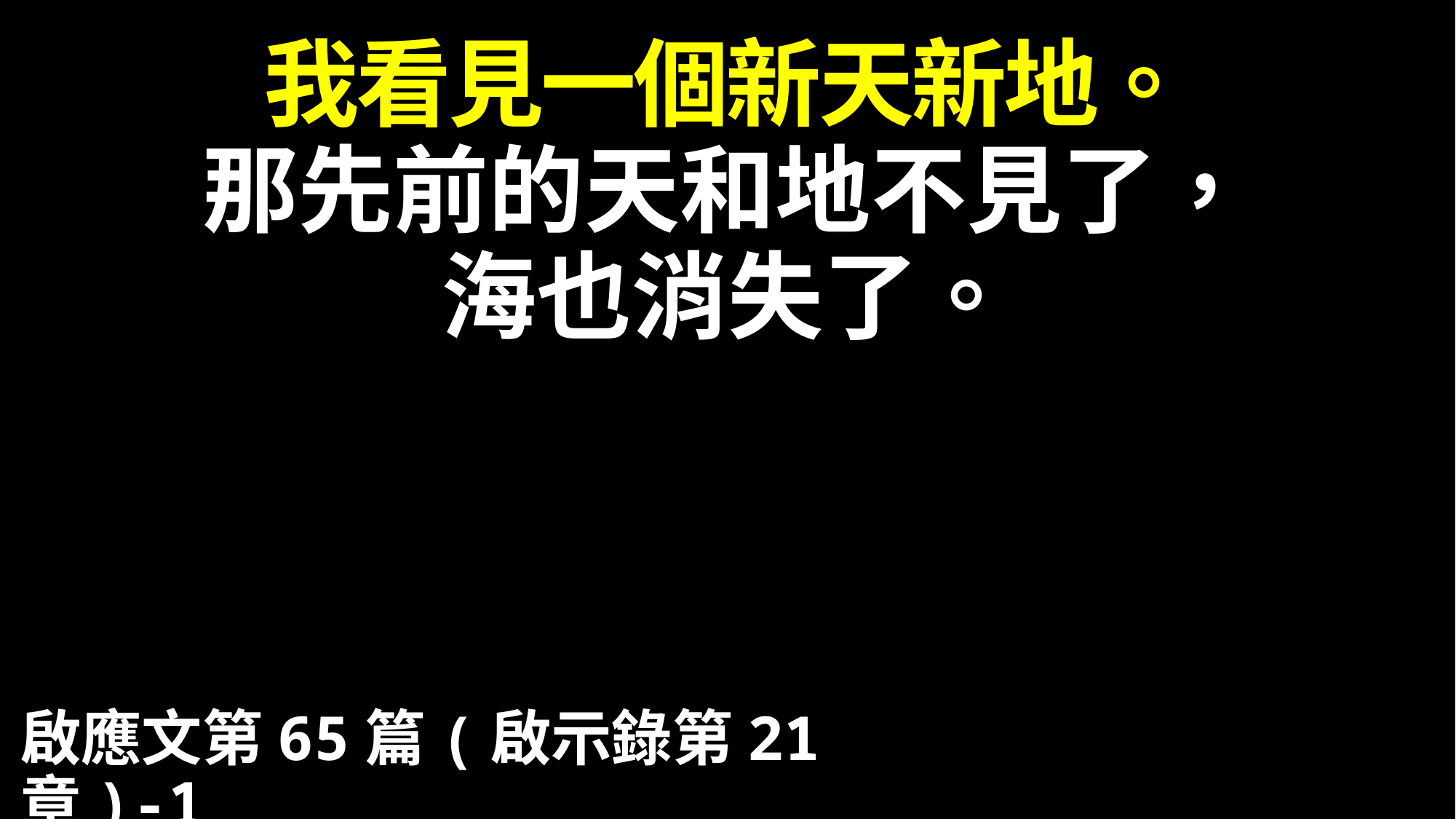

我看見一個新天新地。
那先前的天和地不見了，
海也消失了。
啟應文第65篇(啟示錄第21章)-1